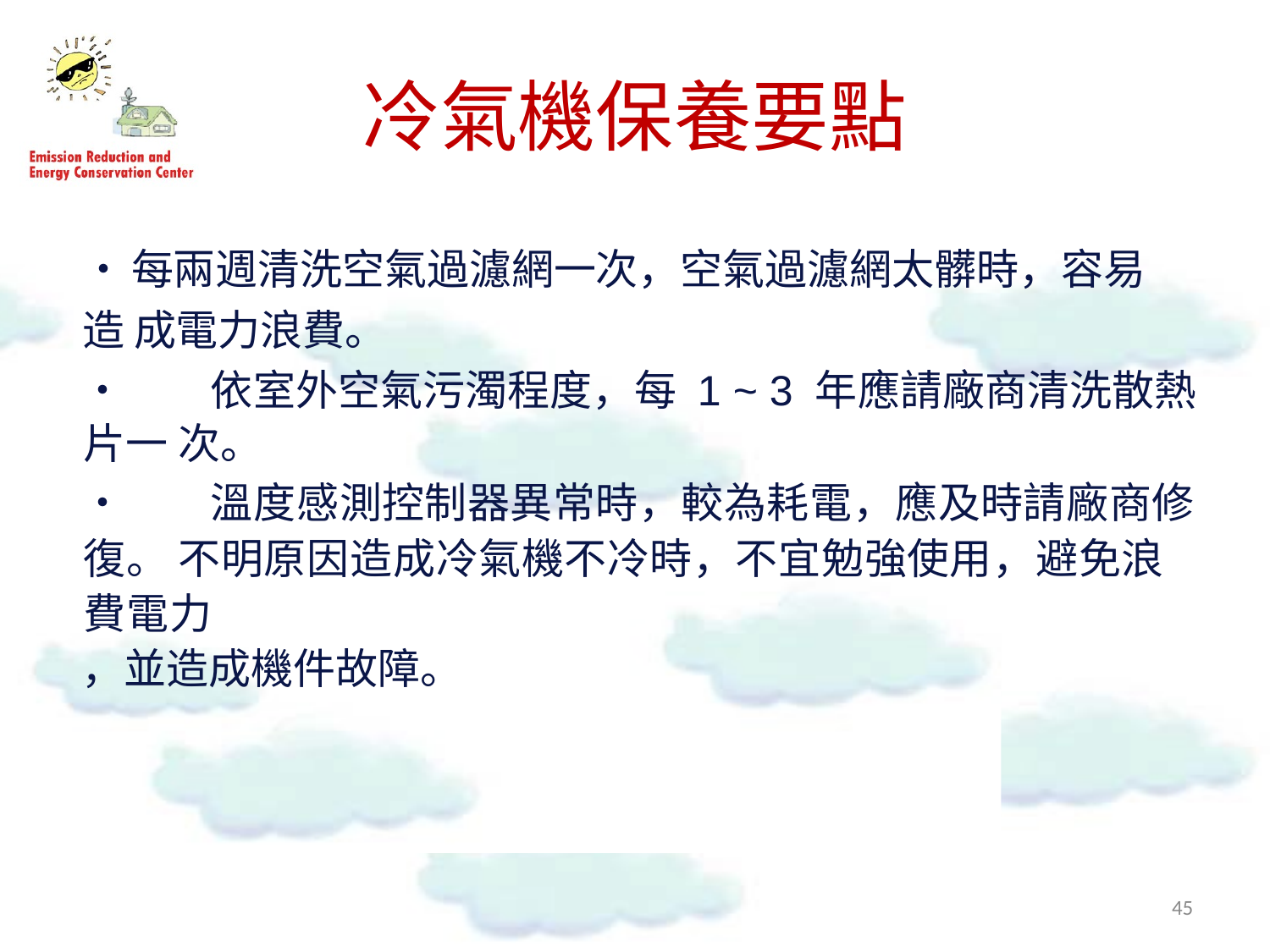

# 冷氣機保養要點
•	每兩週清洗空氣過濾網一次，空氣過濾網太髒時，容易造 成電力浪費。
•	依室外空氣污濁程度，每 1 ~ 3 年應請廠商清洗散熱片一 次。
•	溫度感測控制器異常時，較為耗電，應及時請廠商修復。 不明原因造成冷氣機不冷時，不宜勉強使用，避免浪費電力
，並造成機件故障。
45